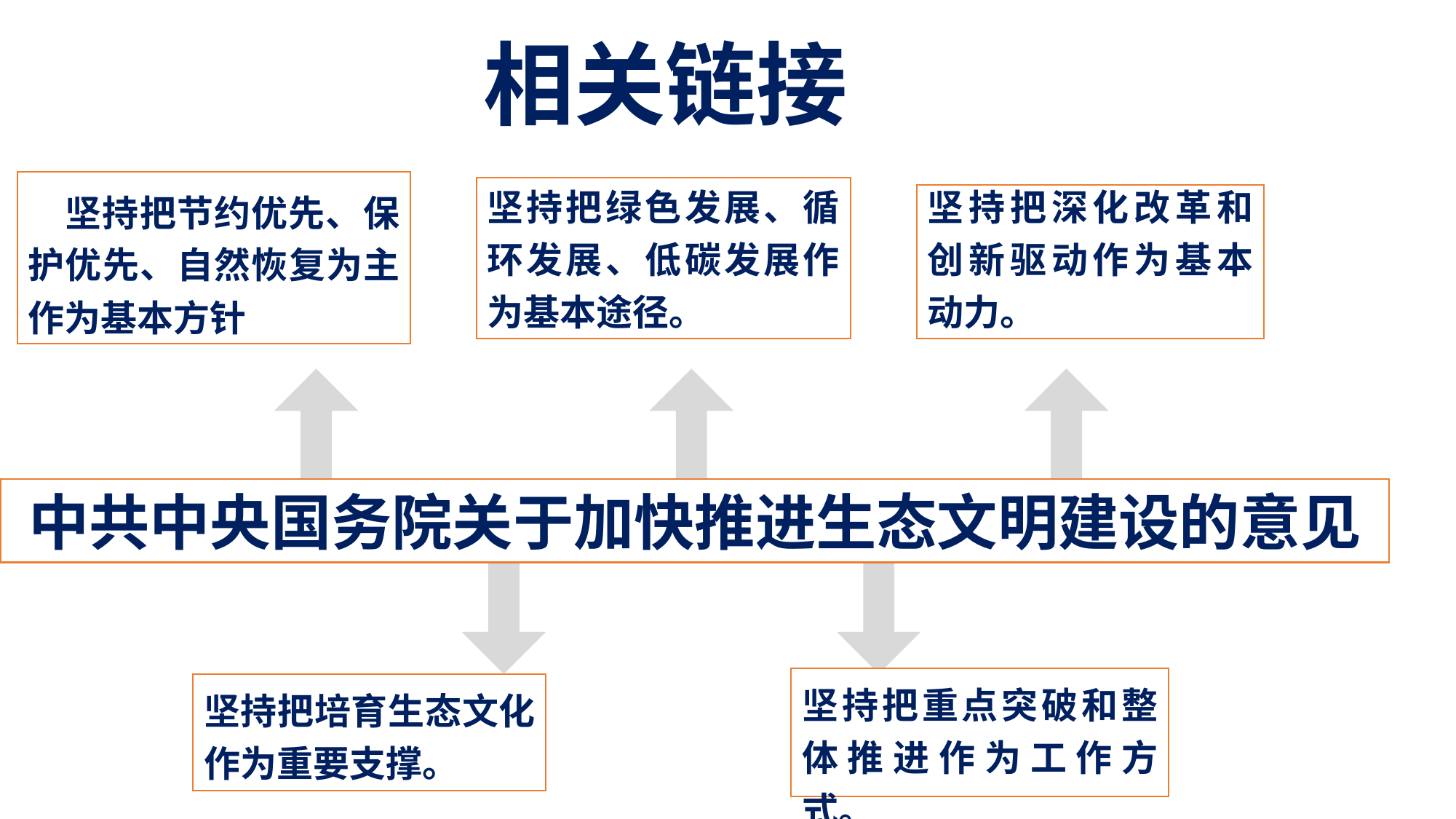

相关链接
　坚持把节约优先、保护优先、自然恢复为主作为基本方针
坚持把绿色发展、循环发展、低碳发展作为基本途径。
坚持把深化改革和创新驱动作为基本动力。

中共中央国务院关于加快推进生态文明建设的意见
坚持把重点突破和整体推进作为工作方式。
坚持把培育生态文化作为重要支撑。